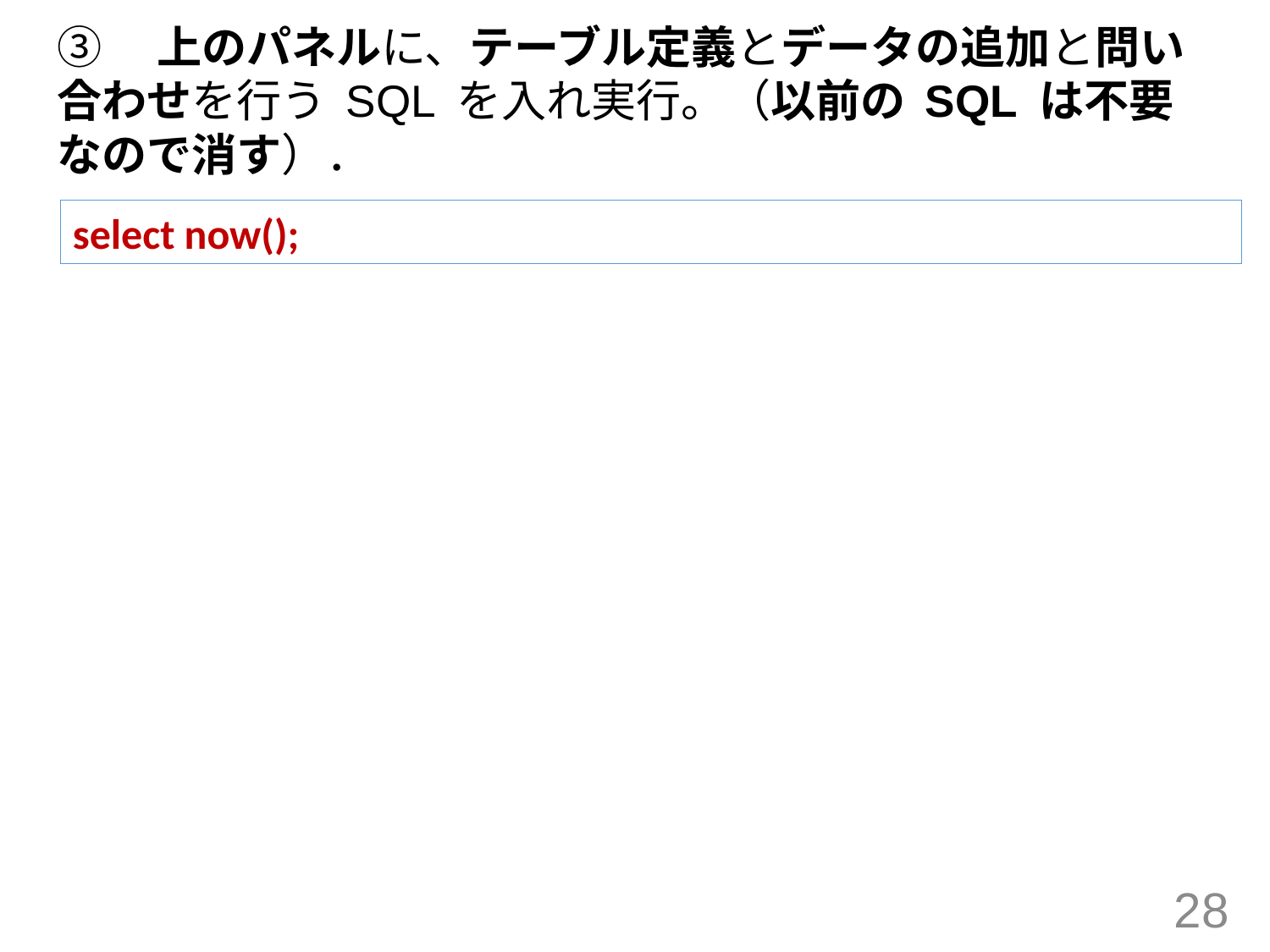

③　上のパネルに、テーブル定義とデータの追加と問い合わせを行う SQL を入れ実行。（以前の SQL は不要なので消す）．

select now();
28